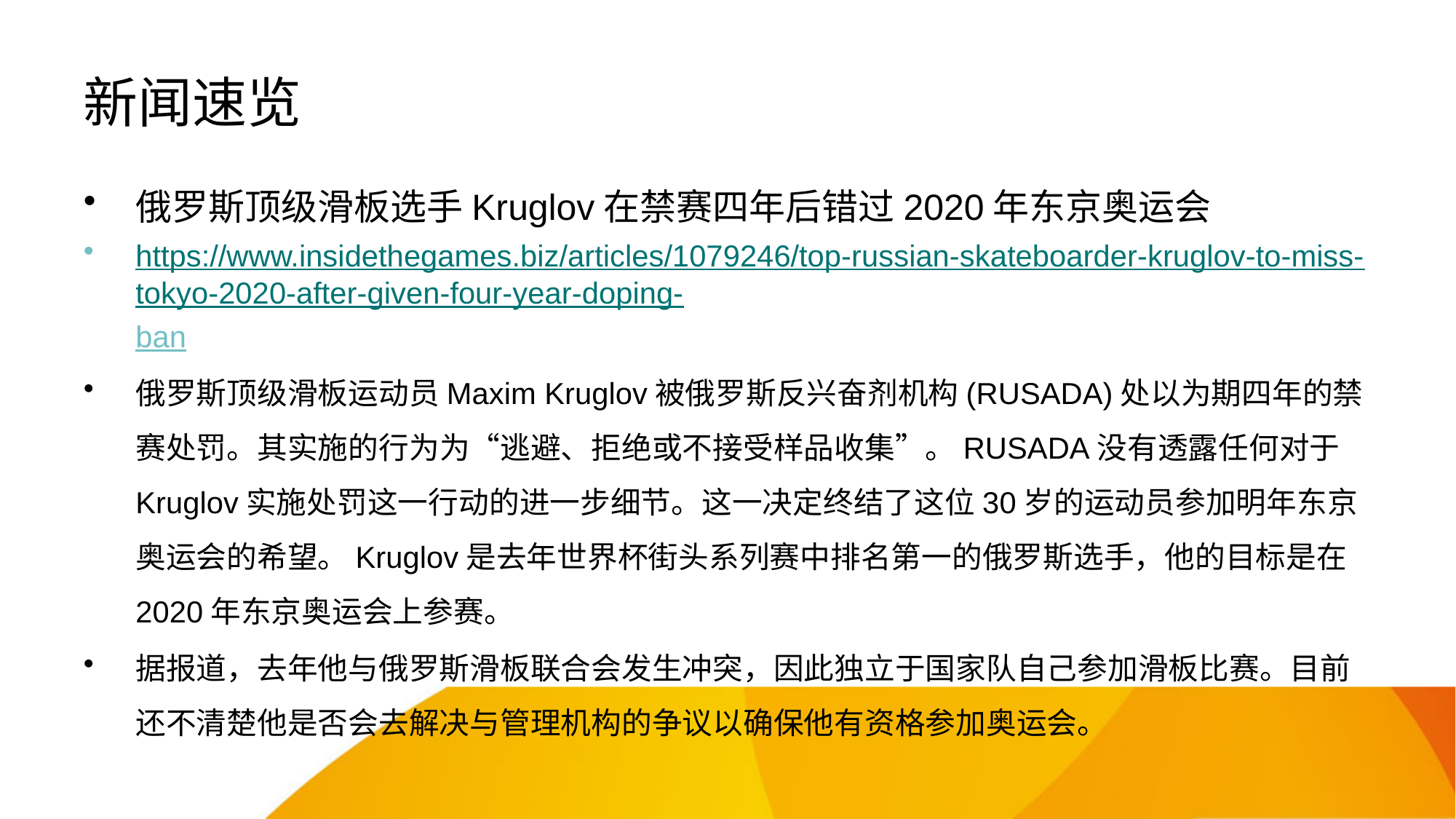

# 新闻速览
俄罗斯顶级滑板选手Kruglov在禁赛四年后错过2020年东京奥运会
https://www.insidethegames.biz/articles/1079246/top-russian-skateboarder-kruglov-to-miss-tokyo-2020-after-given-four-year-doping-ban
俄罗斯顶级滑板运动员Maxim Kruglov被俄罗斯反兴奋剂机构(RUSADA)处以为期四年的禁赛处罚。其实施的行为为“逃避、拒绝或不接受样品收集”。RUSADA没有透露任何对于Kruglov实施处罚这一行动的进一步细节。这一决定终结了这位30岁的运动员参加明年东京奥运会的希望。Kruglov是去年世界杯街头系列赛中排名第一的俄罗斯选手，他的目标是在2020年东京奥运会上参赛。
据报道，去年他与俄罗斯滑板联合会发生冲突，因此独立于国家队自己参加滑板比赛。目前还不清楚他是否会去解决与管理机构的争议以确保他有资格参加奥运会。